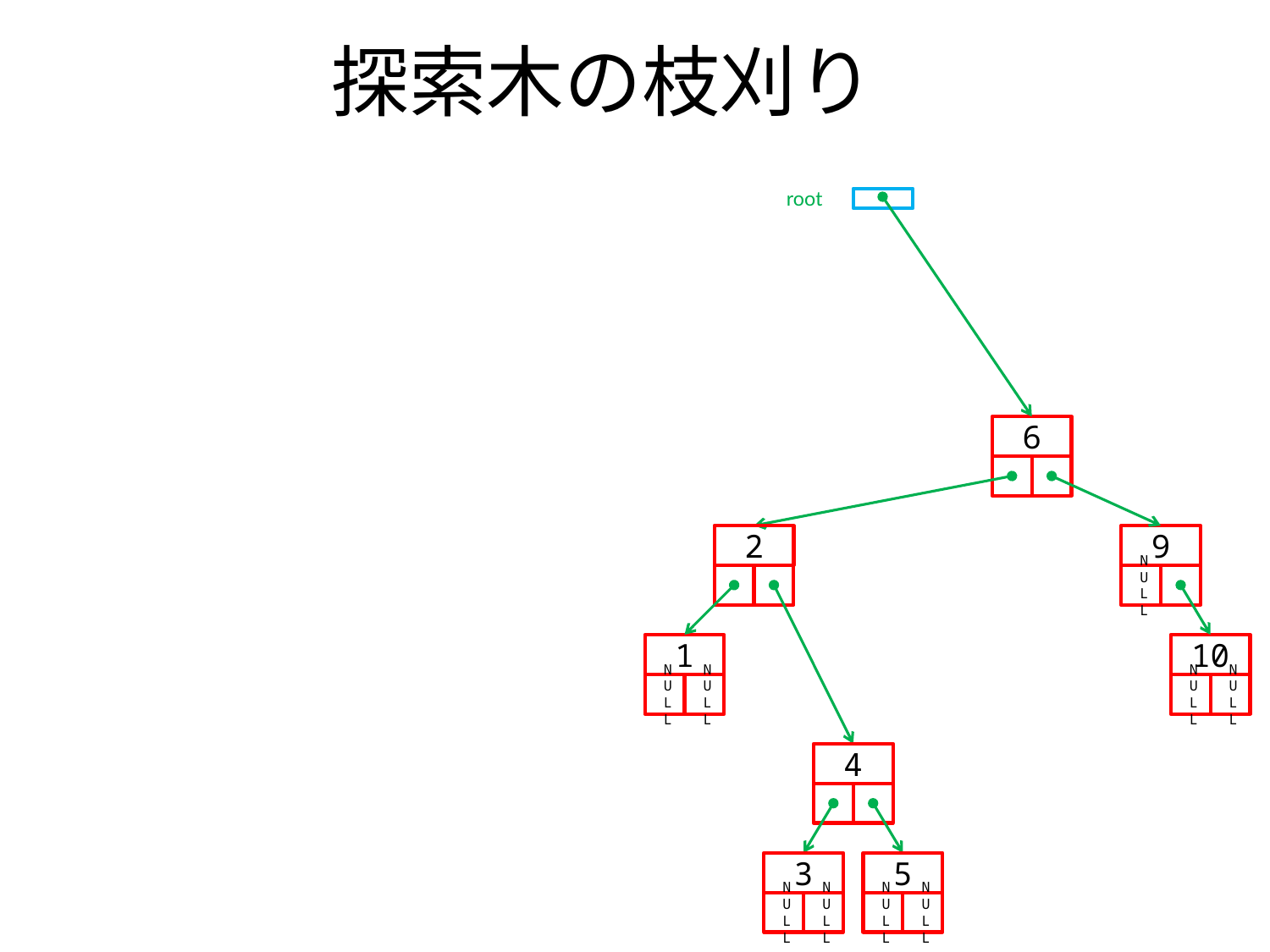

# 探索木の枝刈り
root

6

2
9

NULL

1
10
NULL
NULL
NULL
NULL
4

3
5
NULL
NULL
NULL
NULL